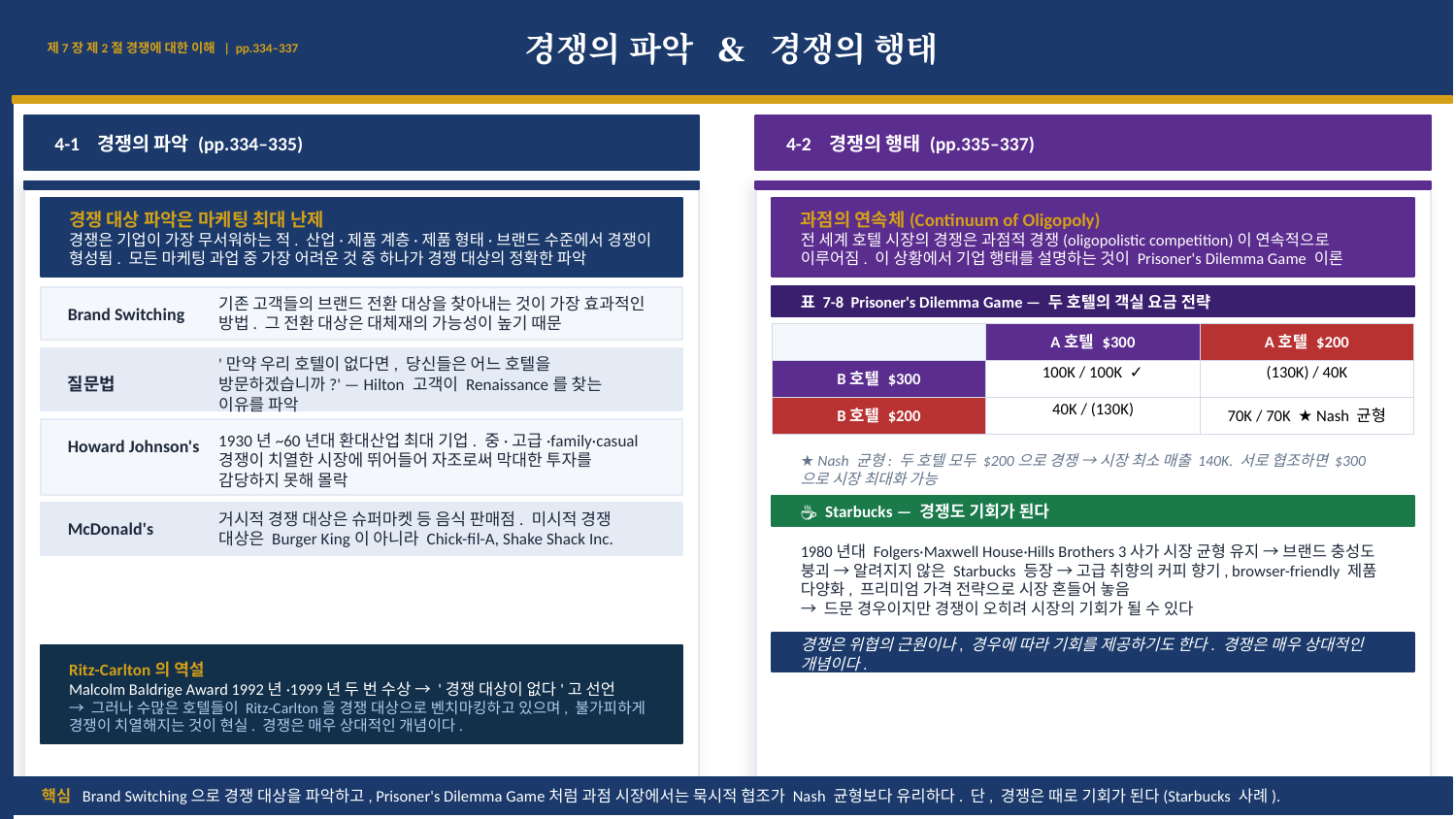

제7장 제2절 경쟁에 대한 이해  |  pp.334–337
경쟁의 파악  &  경쟁의 행태

4-1   경쟁의 파악 (pp.334–335)

4-2   경쟁의 행태 (pp.335–337)

경쟁 대상 파악은 마케팅 최대 난제
경쟁은 기업이 가장 무서워하는 적. 산업·제품 계층·제품 형태·브랜드 수준에서 경쟁이 형성됨. 모든 마케팅 과업 중 가장 어려운 것 중 하나가 경쟁 대상의 정확한 파악
과점의 연속체(Continuum of Oligopoly)
전 세계 호텔 시장의 경쟁은 과점적 경쟁(oligopolistic competition)이 연속적으로 이루어짐. 이 상황에서 기업 행태를 설명하는 것이 Prisoner's Dilemma Game 이론

표 7-8  Prisoner's Dilemma Game — 두 호텔의 객실 요금 전략
Brand Switching
기존 고객들의 브랜드 전환 대상을 찾아내는 것이 가장 효과적인 방법. 그 전환 대상은 대체재의 가능성이 높기 때문
|  | A호텔 $300 | A호텔 $200 |
| --- | --- | --- |
| B호텔 $300 | 100K / 100K ✓ | (130K) / 40K |
| B호텔 $200 | 40K / (130K) | 70K / 70K ★ Nash 균형 |

질문법
'만약 우리 호텔이 없다면, 당신들은 어느 호텔을 방문하겠습니까?' — Hilton 고객이 Renaissance를 찾는 이유를 파악

Howard Johnson's
1930년~60년대 환대산업 최대 기업. 중·고급·family·casual 경쟁이 치열한 시장에 뛰어들어 자조로써 막대한 투자를 감당하지 못해 몰락
★ Nash 균형: 두 호텔 모두 $200으로 경쟁 → 시장 최소 매출 140K. 서로 협조하면 $300으로 시장 최대화 가능

☕  Starbucks — 경쟁도 기회가 된다

McDonald's
거시적 경쟁 대상은 슈퍼마켓 등 음식 판매점. 미시적 경쟁 대상은 Burger King이 아니라 Chick-fil-A, Shake Shack Inc.
1980년대 Folgers·Maxwell House·Hills Brothers 3사가 시장 균형 유지 → 브랜드 충성도 붕괴 → 알려지지 않은 Starbucks 등장 → 고급 취향의 커피 향기, browser-friendly 제품 다양화, 프리미엄 가격 전략으로 시장 혼들어 놓음
→ 드문 경우이지만 경쟁이 오히려 시장의 기회가 될 수 있다

경쟁은 위협의 근원이나, 경우에 따라 기회를 제공하기도 한다. 경쟁은 매우 상대적인 개념이다.

Ritz-Carlton의 역설
Malcolm Baldrige Award 1992년·1999년 두 번 수상 → '경쟁 대상이 없다'고 선언
→ 그러나 수많은 호텔들이 Ritz-Carlton을 경쟁 대상으로 벤치마킹하고 있으며, 불가피하게 경쟁이 치열해지는 것이 현실. 경쟁은 매우 상대적인 개념이다.

핵심  Brand Switching으로 경쟁 대상을 파악하고, Prisoner's Dilemma Game처럼 과점 시장에서는 묵시적 협조가 Nash 균형보다 유리하다. 단, 경쟁은 때로 기회가 된다(Starbucks 사례).